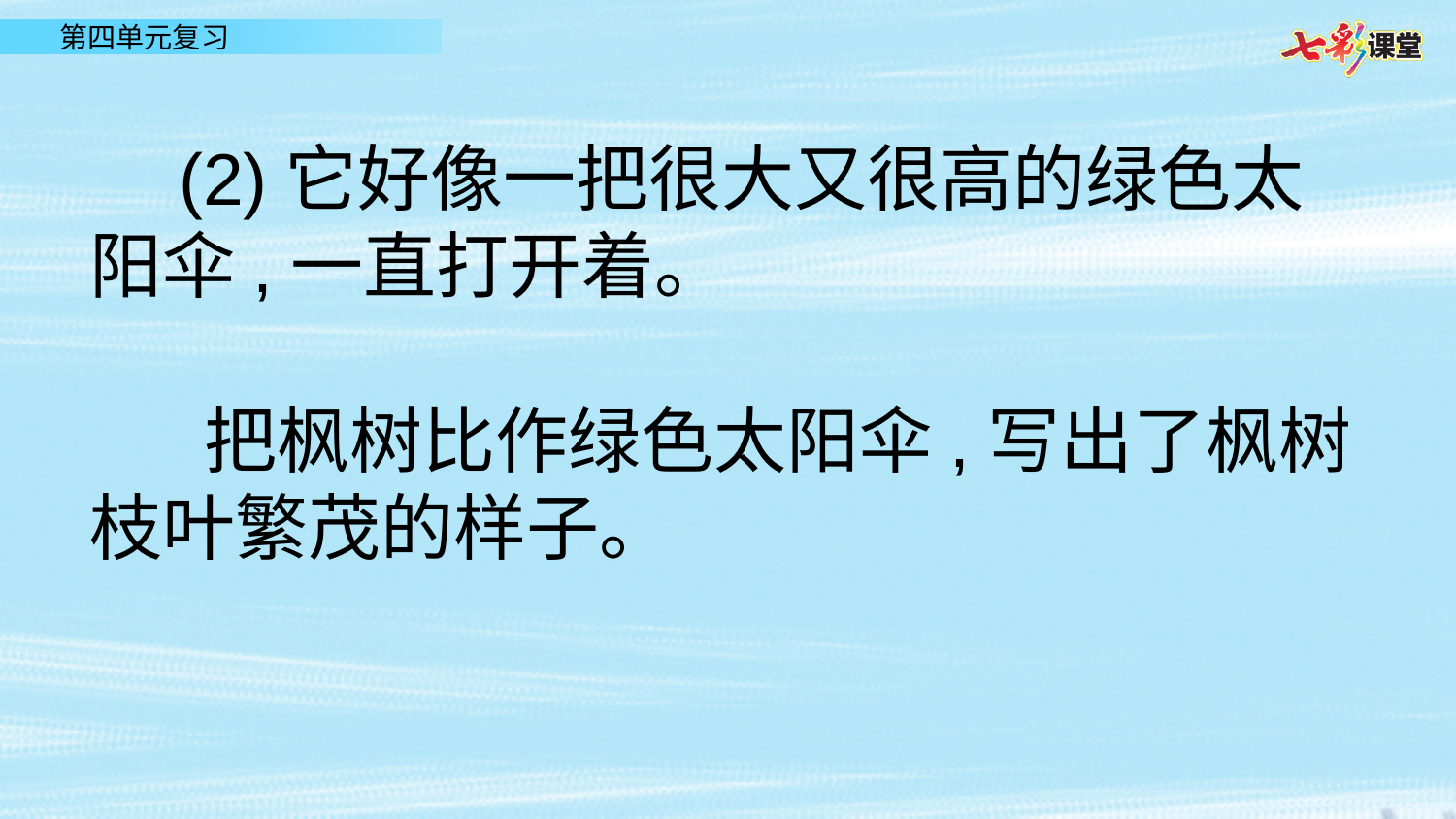

(2)它好像一把很大又很高的绿色太阳伞,一直打开着。

   把枫树比作绿色太阳伞,写出了枫树枝叶繁茂的样子。